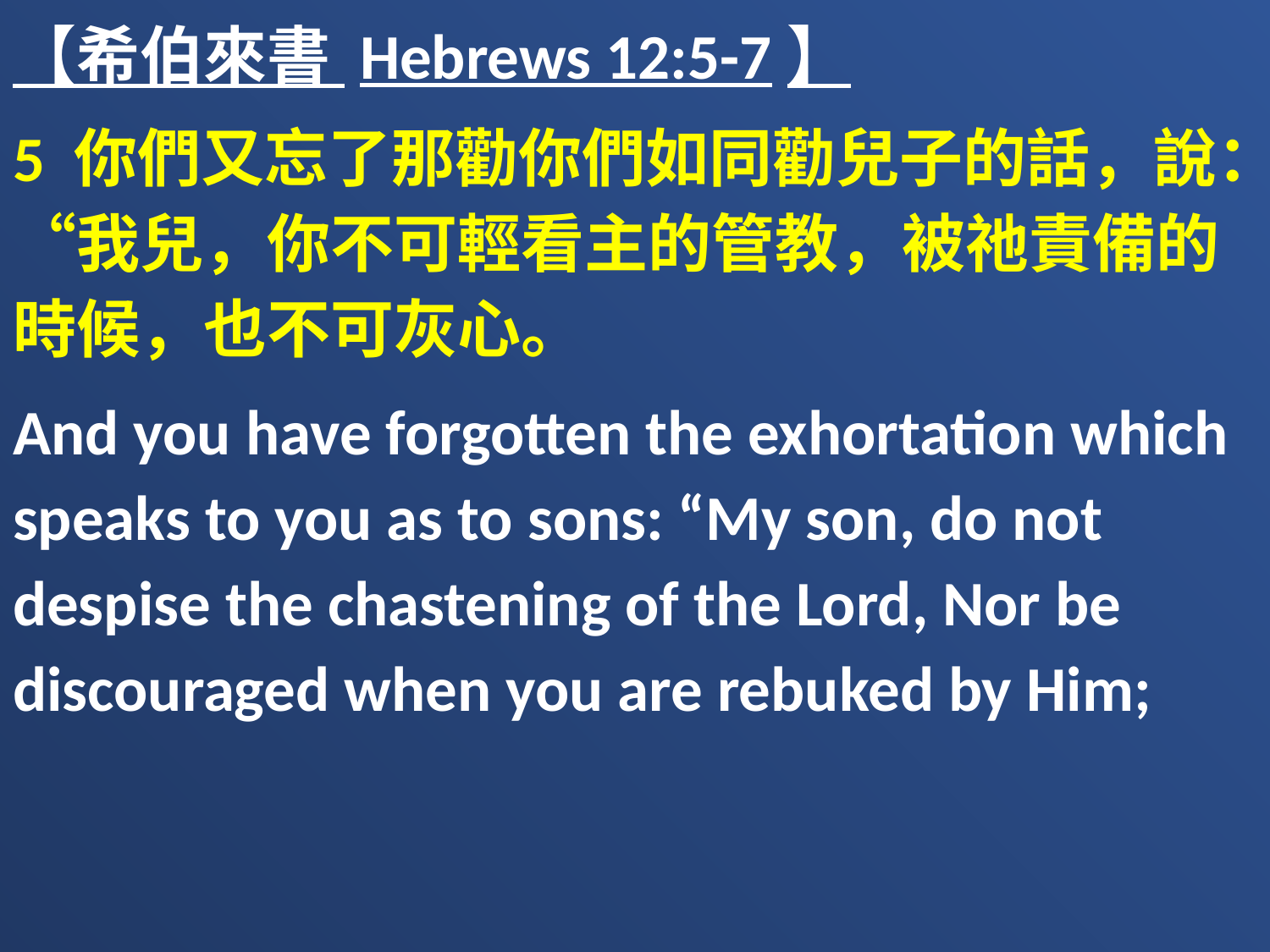

【希伯來書 Hebrews 12:5-7】
5 你們又忘了那勸你們如同勸兒子的話，說：“我兒，你不可輕看主的管教，被祂責備的時候，也不可灰心。
And you have forgotten the exhortation which speaks to you as to sons: “My son, do not despise the chastening of the Lord, Nor be discouraged when you are rebuked by Him;